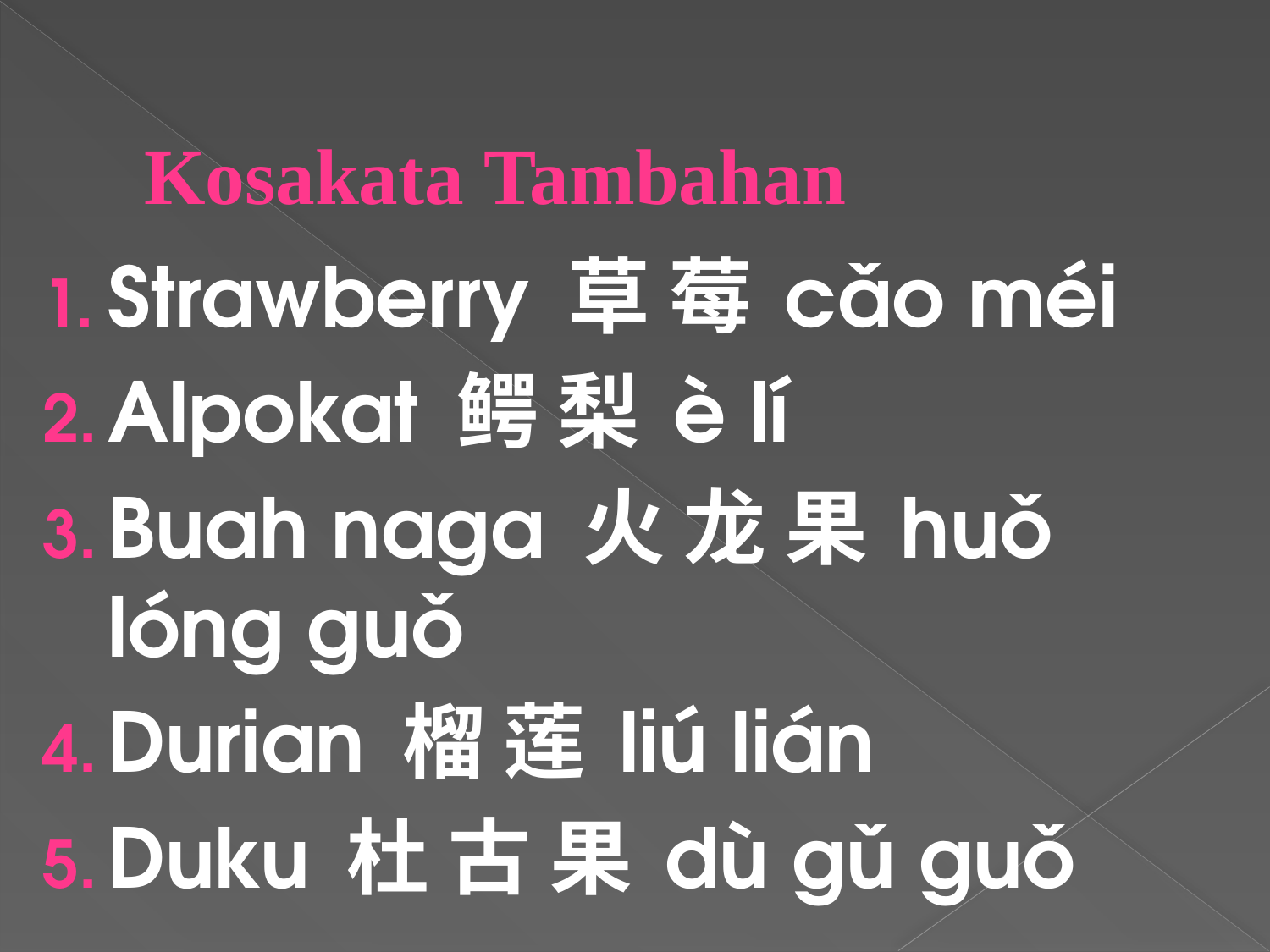

# Kosakata Tambahan
Strawberry 草 莓 cǎo méi
Alpokat 鳄 梨 è lí
Buah naga 火 龙 果 huǒ lóng guǒ
Durian 榴 莲 liú lián
Duku 杜 古 果 dù gǔ guǒ